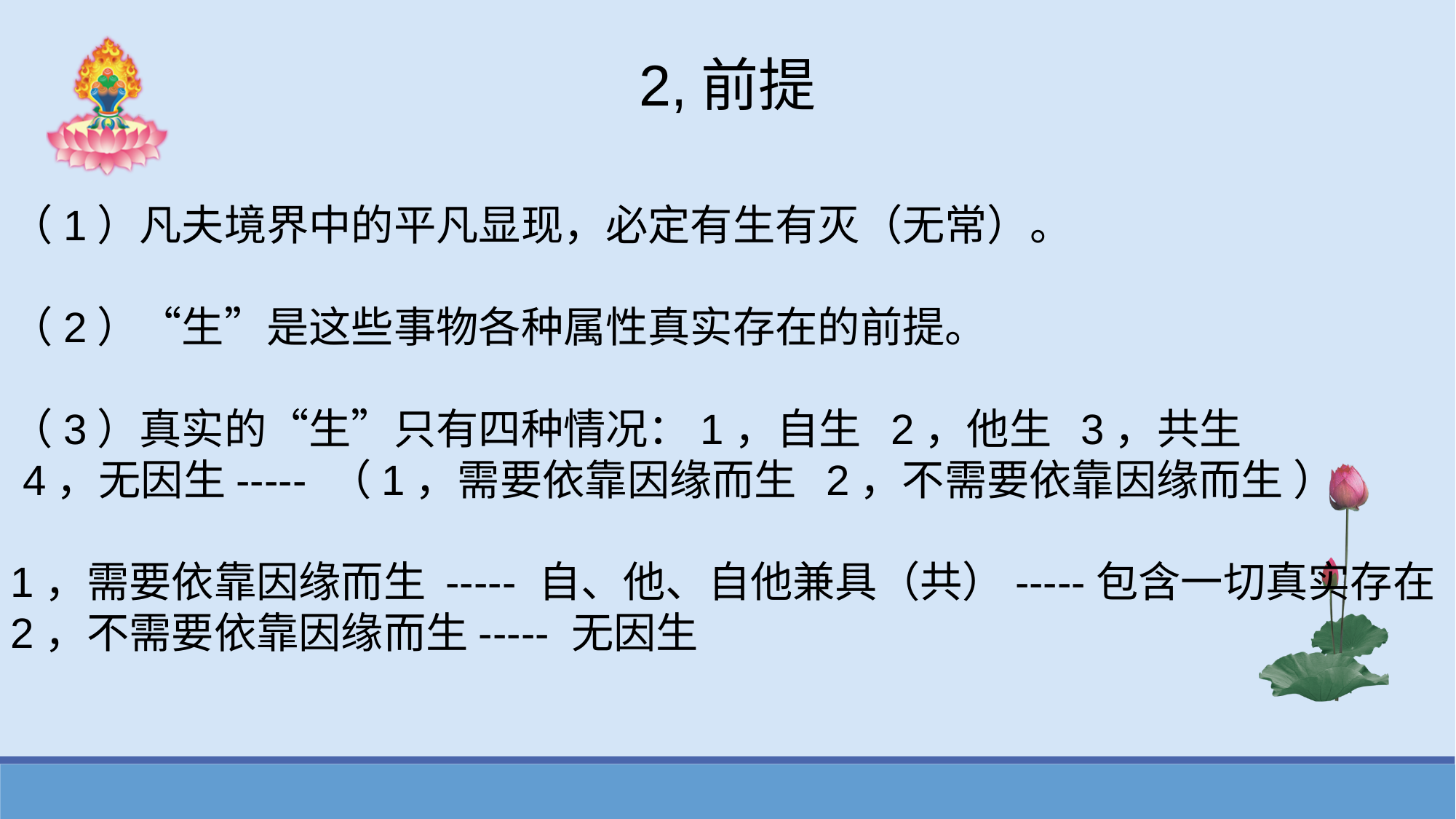

2,前提

（1）凡夫境界中的平凡显现，必定有生有灭（无常）。

（2）“生”是这些事物各种属性真实存在的前提。

（3）真实的“生”只有四种情况：1，自生  2，他生  3，共生
 4，无因生----- （1，需要依靠因缘而生  2，不需要依靠因缘而生 ）

1，需要依靠因缘而生 ----- 自、他、自他兼具（共）-----包含一切真实存在
2，不需要依靠因缘而生----- 无因生